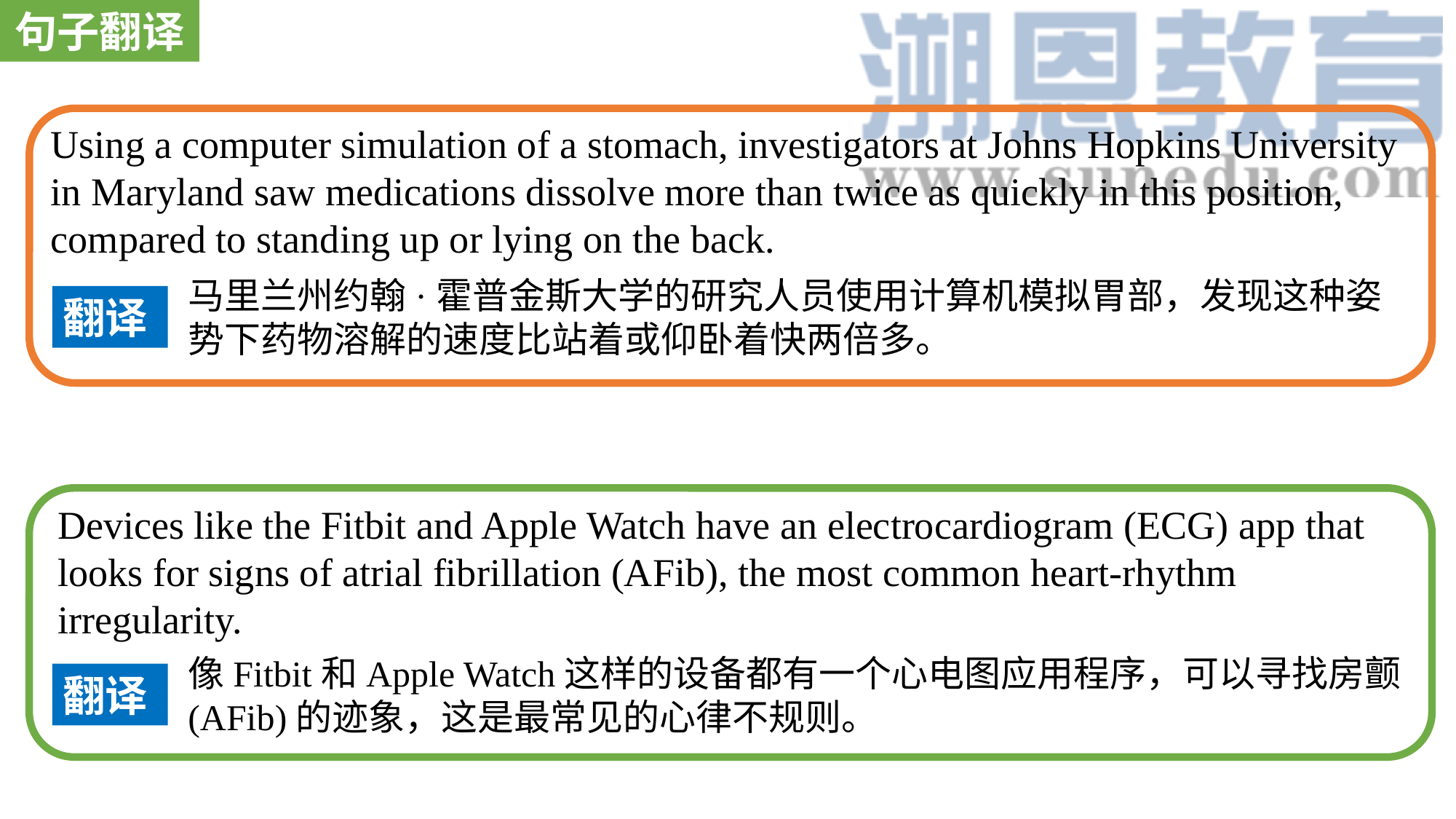

句子翻译

Using a computer simulation of a stomach, investigators at Johns Hopkins University in Maryland saw medications dissolve more than twice as quickly in this position, compared to standing up or lying on the back.
马里兰州约翰·霍普金斯大学的研究人员使用计算机模拟胃部，发现这种姿势下药物溶解的速度比站着或仰卧着快两倍多。
翻译

Devices like the Fitbit and Apple Watch have an electrocardiogram (ECG) app that looks for signs of atrial fibrillation (AFib), the most common heart-rhythm irregularity.
像Fitbit和Apple Watch这样的设备都有一个心电图应用程序，可以寻找房颤(AFib)的迹象，这是最常见的心律不规则。
翻译